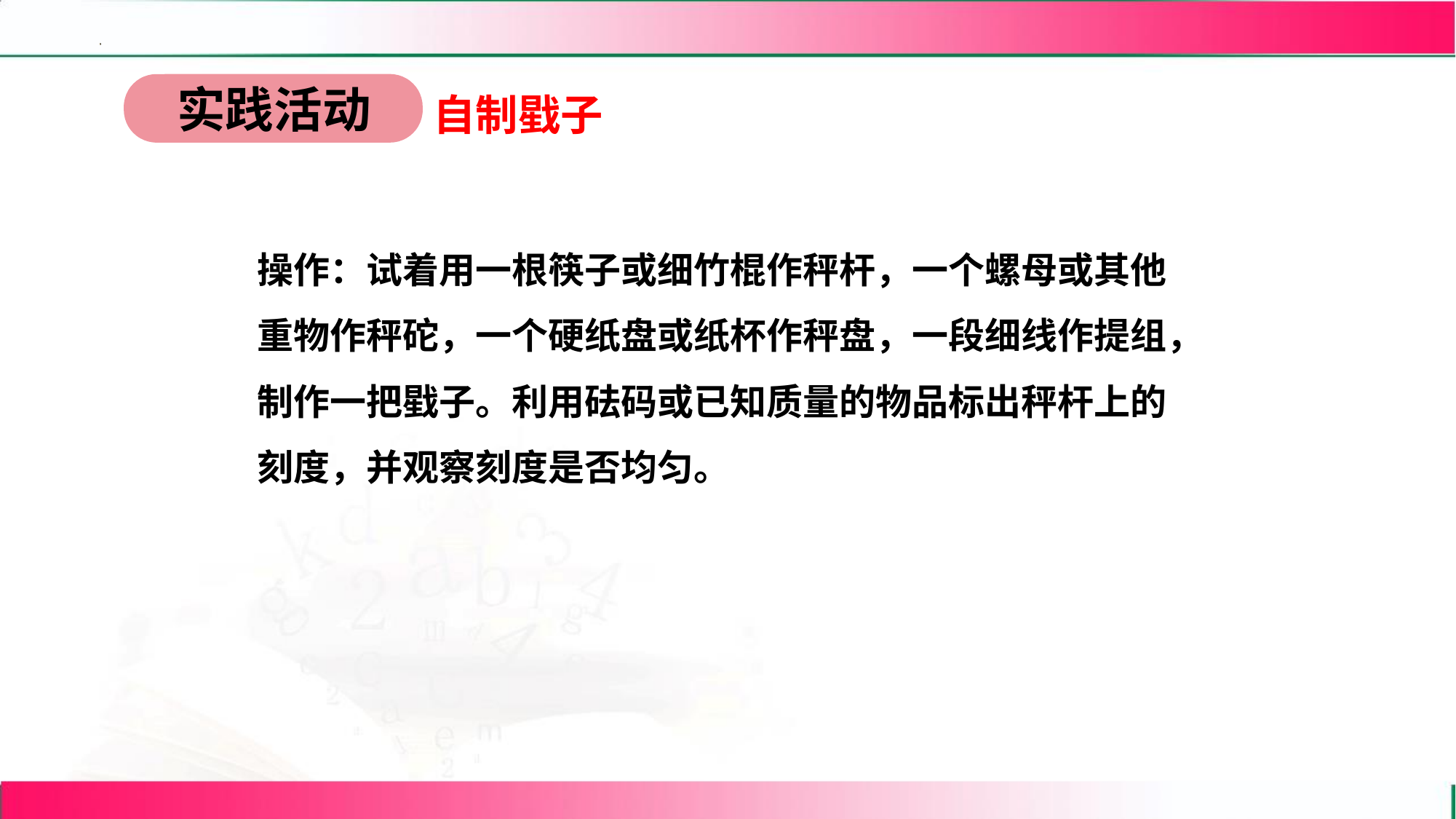

实践活动
自制戥子
操作：试着用一根筷子或细竹棍作秤杆，一个螺母或其他重物作秤砣，一个硬纸盘或纸杯作秤盘，一段细线作提组，制作一把戥子。利用砝码或已知质量的物品标出秤杆上的刻度，并观察刻度是否均匀。